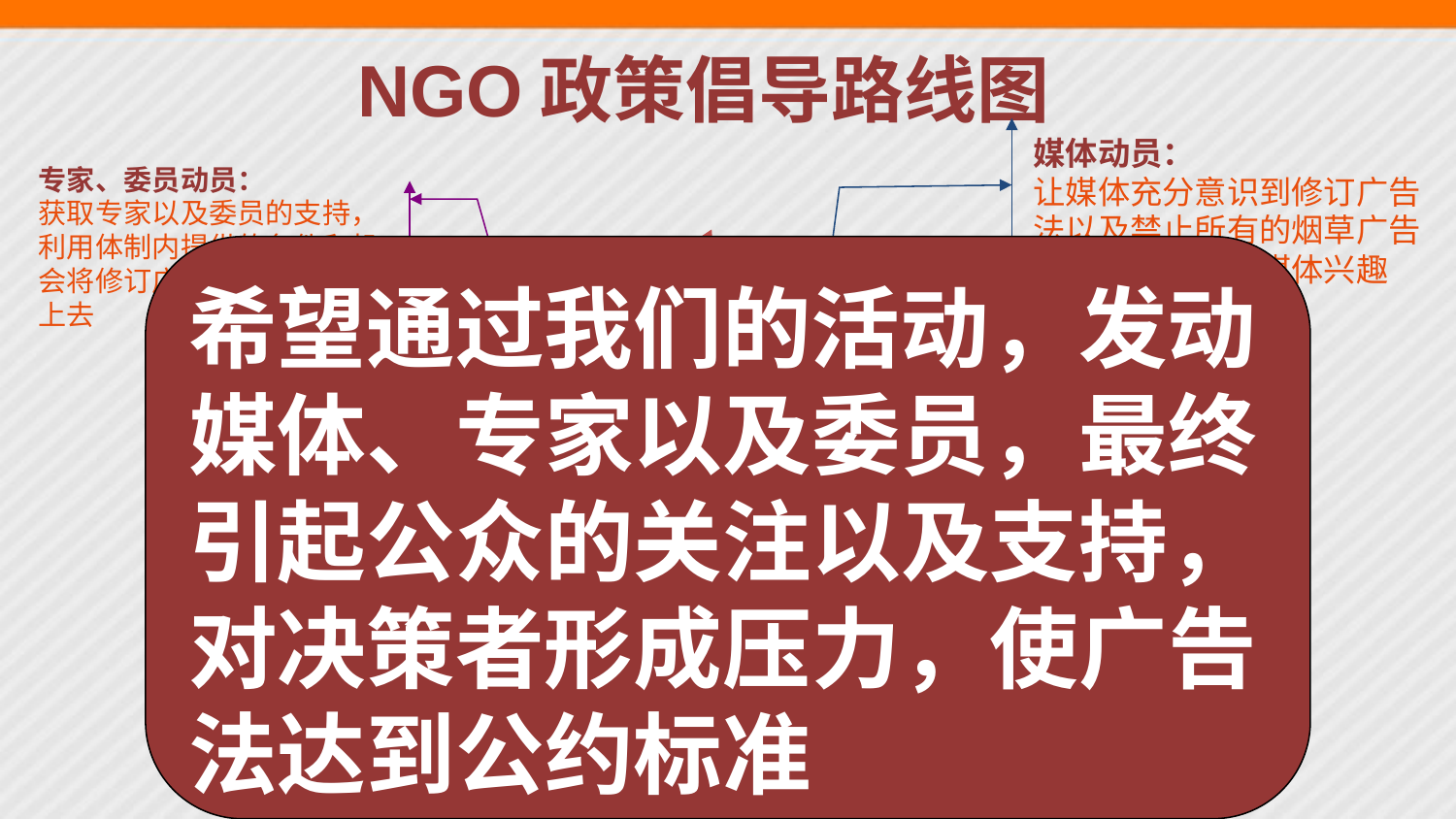

NGO政策倡导路线图

媒体动员：
让媒体充分意识到修订广告法以及禁止所有的烟草广告的重要性，激发媒体兴趣
专家、委员动员：
获取专家以及委员的支持，利用体制内提供的条件和机会将修订广告法的意愿传达上去

希望通过我们的活动，发动媒体、专家以及委员，最终引起公众的关注以及支持，对决策者形成压力，使广告法达到公约标准
扩大同盟军
志愿者、群众动员：
让群众意识到禁止所有的烟草广告与自身健康息息相关，愿意关注及支持广告法修订